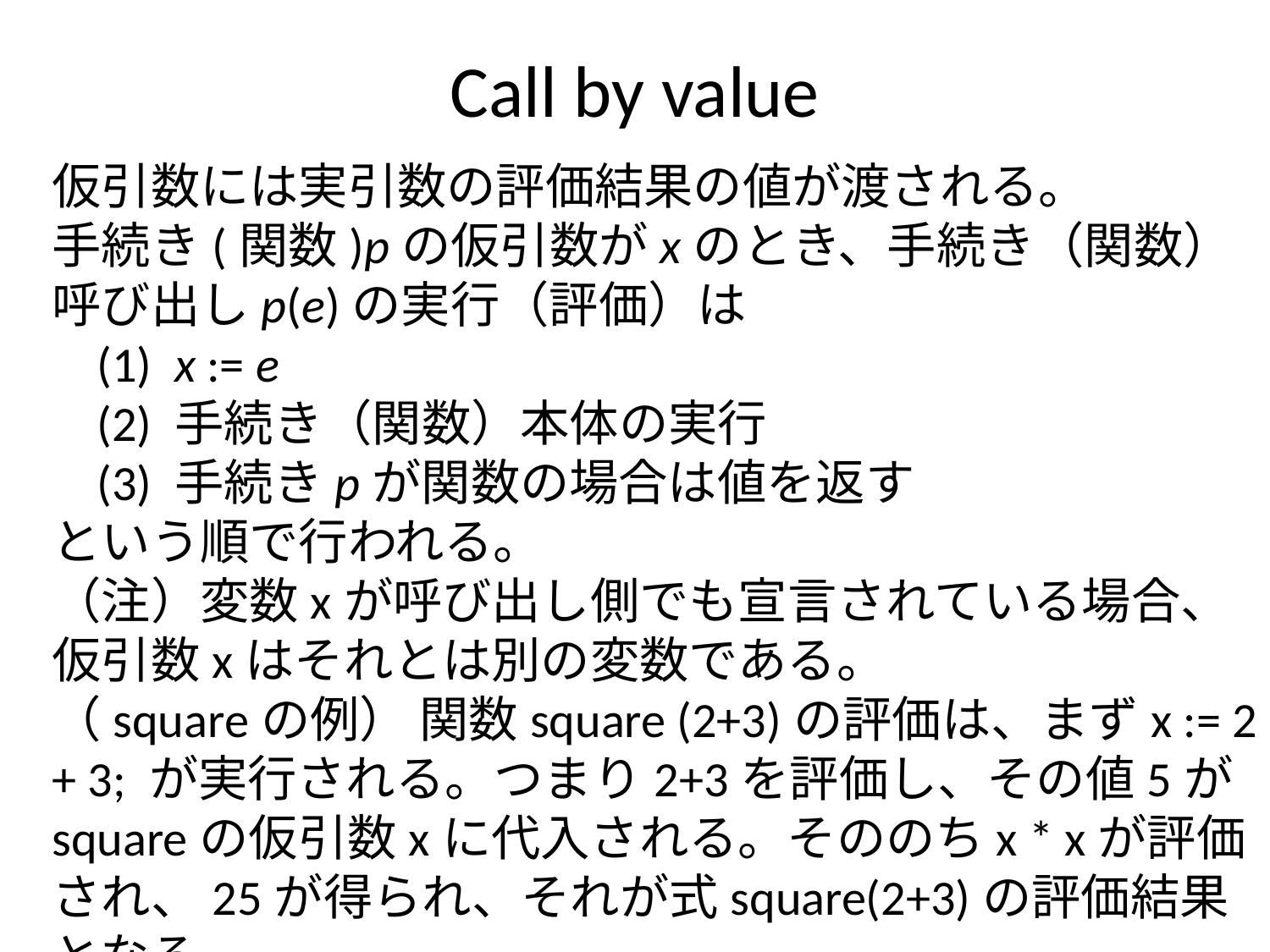

# Call by value
仮引数には実引数の評価結果の値が渡される。
手続き(関数)pの仮引数がxのとき、手続き（関数）呼び出しp(e)の実行（評価）は
    (1)  x := e
    (2) 手続き（関数）本体の実行
    (3) 手続きpが関数の場合は値を返す
という順で行われる。
（注）変数xが呼び出し側でも宣言されている場合、仮引数xはそれとは別の変数である。
（squareの例） 関数square (2+3)の評価は、まずx := 2 + 3; が実行される。つまり2+3を評価し、その値5がsquareの仮引数xに代入される。そののちx * xが評価され、25が得られ、それが式square(2+3)の評価結果となる。